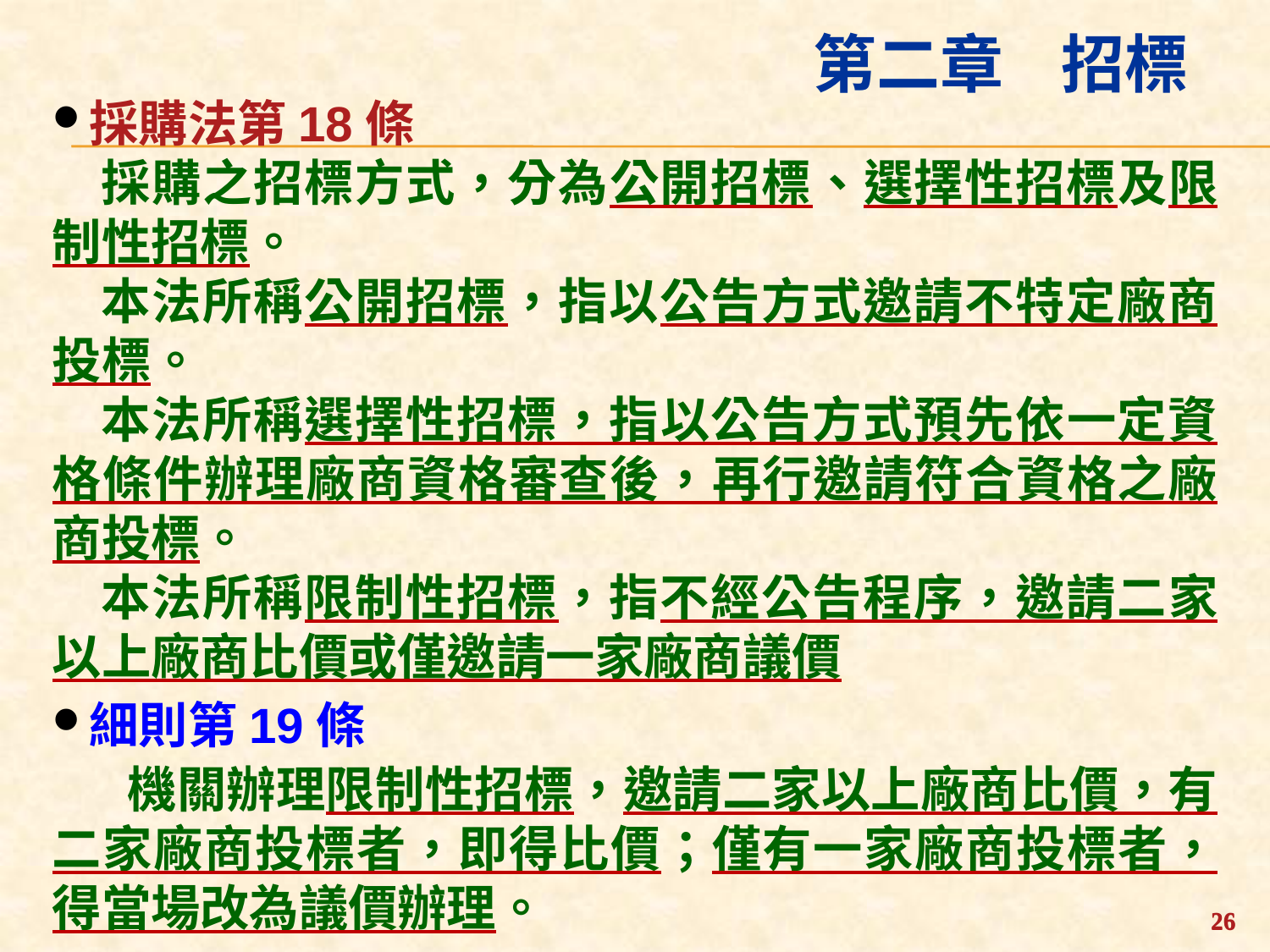

第二章    招標
採購法第18條
採購之招標方式，分為公開招標、選擇性招標及限制性招標。
本法所稱公開招標，指以公告方式邀請不特定廠商投標。
本法所稱選擇性招標，指以公告方式預先依一定資格條件辦理廠商資格審查後，再行邀請符合資格之廠商投標。
本法所稱限制性招標，指不經公告程序，邀請二家以上廠商比價或僅邀請一家廠商議價
細則第19條
機關辦理限制性招標，邀請二家以上廠商比價，有二家廠商投標者，即得比價；僅有一家廠商投標者，得當場改為議價辦理。
26
26